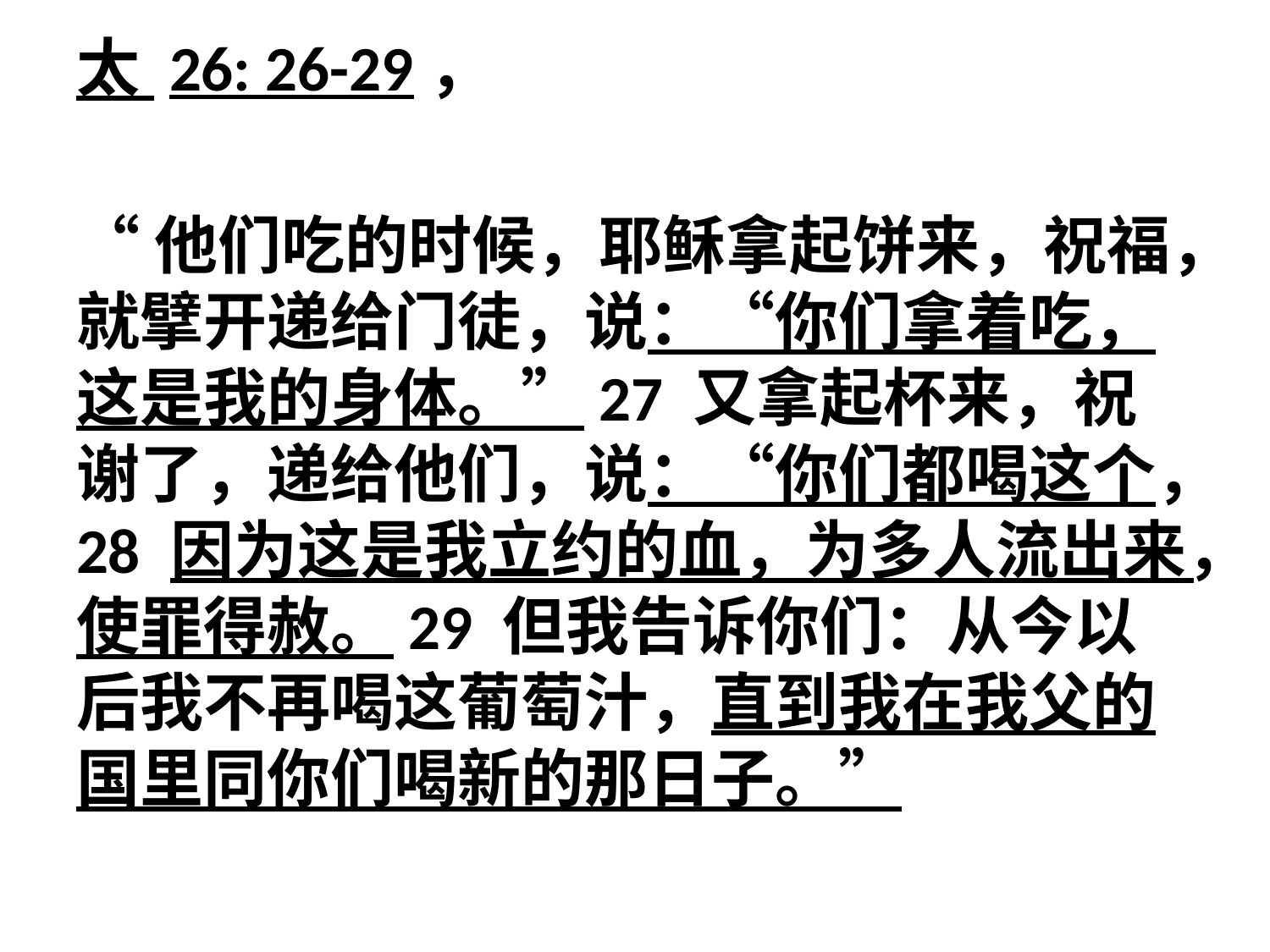

太 26: 26-29，

“他们吃的时候，耶稣拿起饼来，祝福，就擘开递给门徒，说：“你们拿着吃，这是我的身体。”27 又拿起杯来，祝谢了，递给他们，说：“你们都喝这个，28 因为这是我立约的血，为多人流出来，使罪得赦。29 但我告诉你们：从今以后我不再喝这葡萄汁，直到我在我父的国里同你们喝新的那日子。”